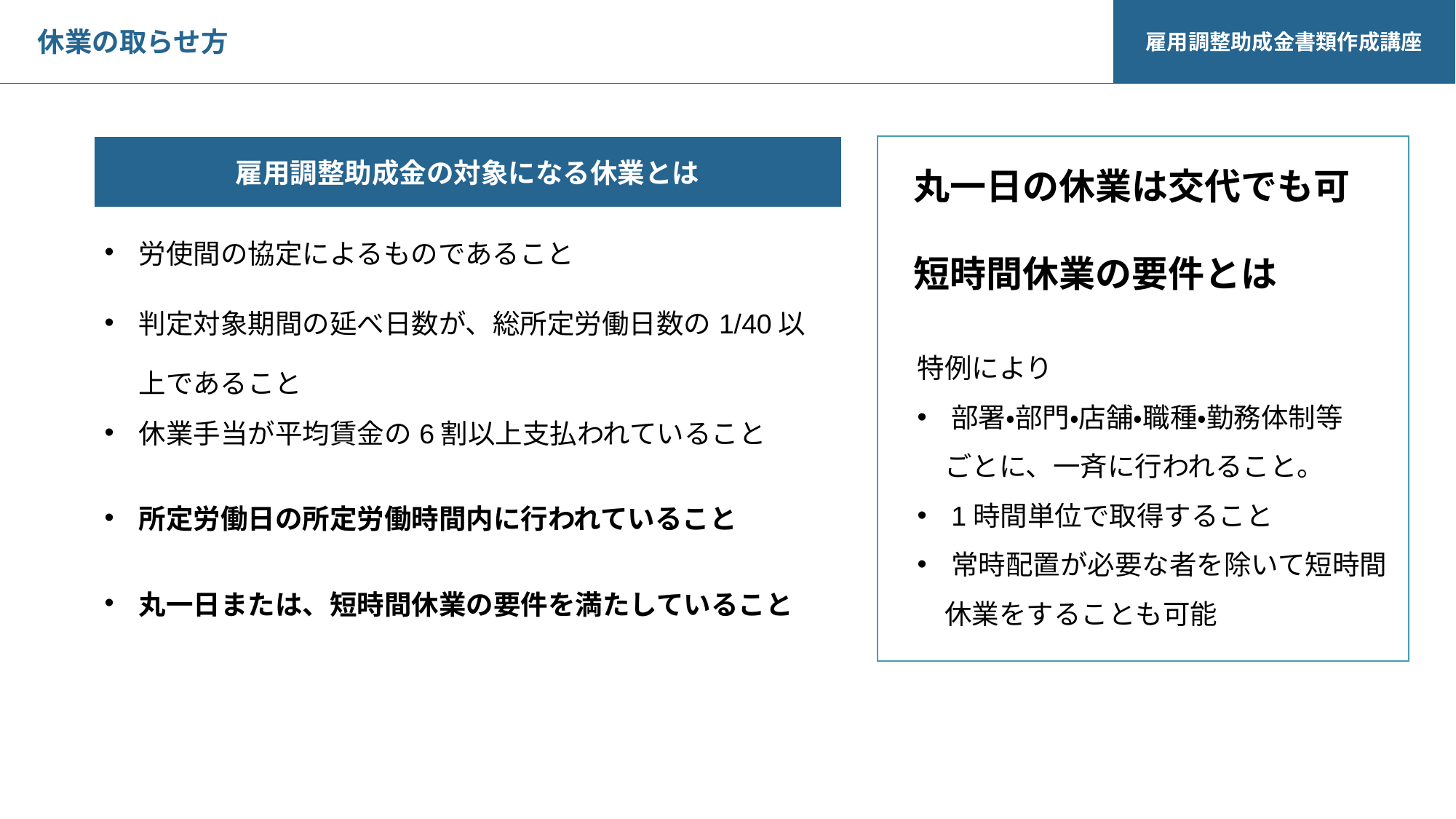

雇用調整助成金書類作成講座
休業の取らせ方
| 雇用調整助成金の対象になる休業とは |
| --- |
| 労使間の協定によるものであること |
| 判定対象期間の延べ日数が、総所定労働日数の1/40以上であること |
| 休業手当が平均賃金の6割以上支払われていること |
| 所定労働日の所定労働時間内に行われていること |
| 丸一日または、短時間休業の要件を満たしていること |

丸一日の休業は交代でも可

短時間休業の要件とは
特例により
部署・部門・店舗・職種・勤務体制等
　ごとに、一斉に行われること。
1時間単位で取得すること
常時配置が必要な者を除いて短時間
　休業をすることも可能